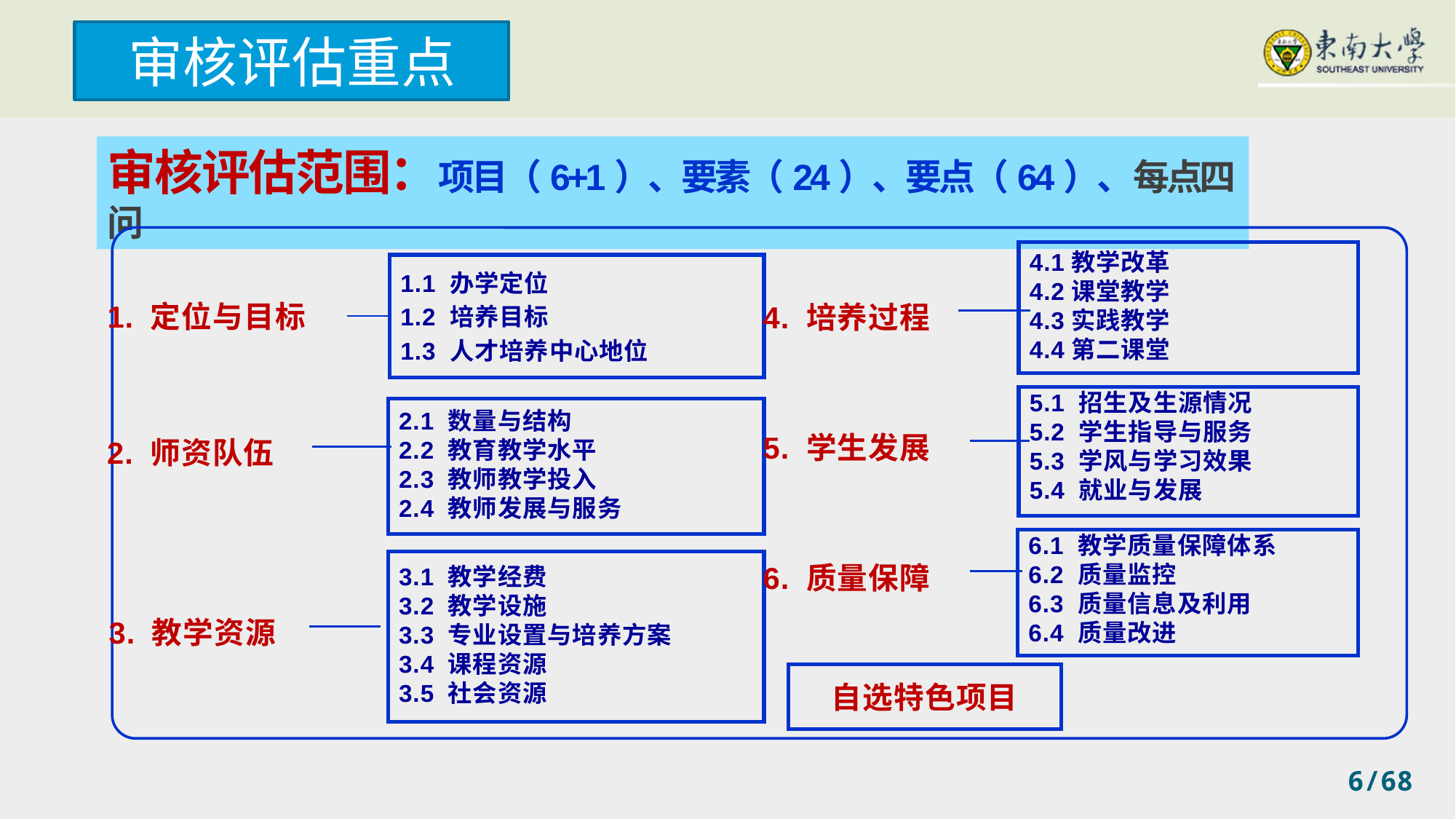

审核评估重点
审核评估范围：项目（6+1）、要素（24）、要点（64）、每点四问

4.1教学改革
4.2课堂教学
4.3实践教学
4.4第二课堂
1.1 办学定位
1.2 培养目标
1.3 人才培养中心地位
1. 定位与目标
4. 培养过程

5.1 招生及生源情况
5.2 学生指导与服务
5.3 学风与学习效果
5.4 就业与发展
2.1 数量与结构
2.2 教育教学水平
2.3 教师教学投入
2.4 教师发展与服务
5. 学生发展
2. 师资队伍

6.1 教学质量保障体系
6.2 质量监控
6.3 质量信息及利用
6.4 质量改进
3.1 教学经费
3.2 教学设施
3.3 专业设置与培养方案
3.4 课程资源
3.5 社会资源
6. 质量保障

3. 教学资源

自选特色项目